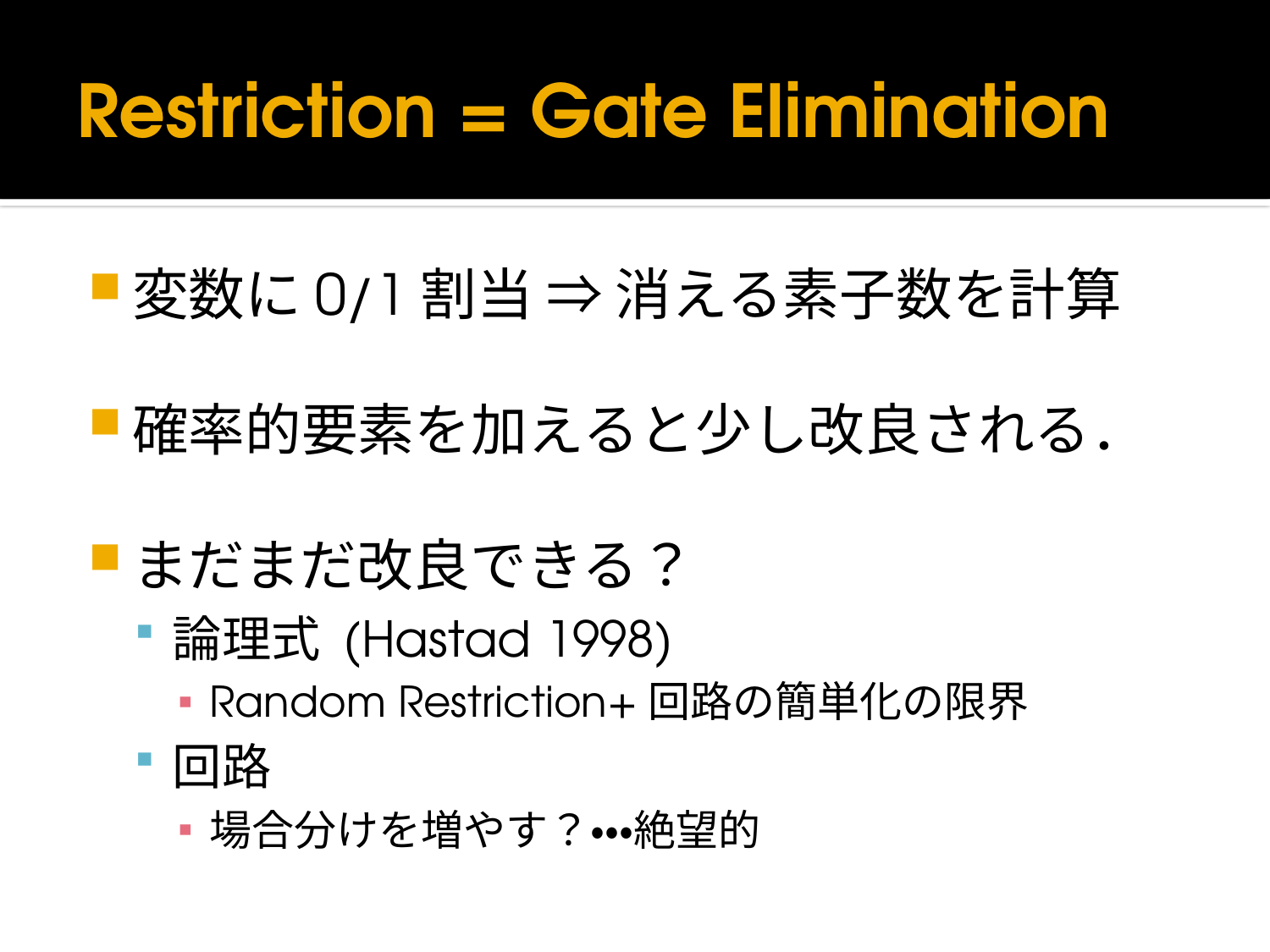

# Restriction = Gate Elimination
変数に0/1割当 ⇒ 消える素子数を計算

確率的要素を加えると少し改良される．

まだまだ改良できる？
論理式 (Hastad 1998)
Random Restriction+回路の簡単化の限界
回路
場合分けを増やす？・・・絶望的